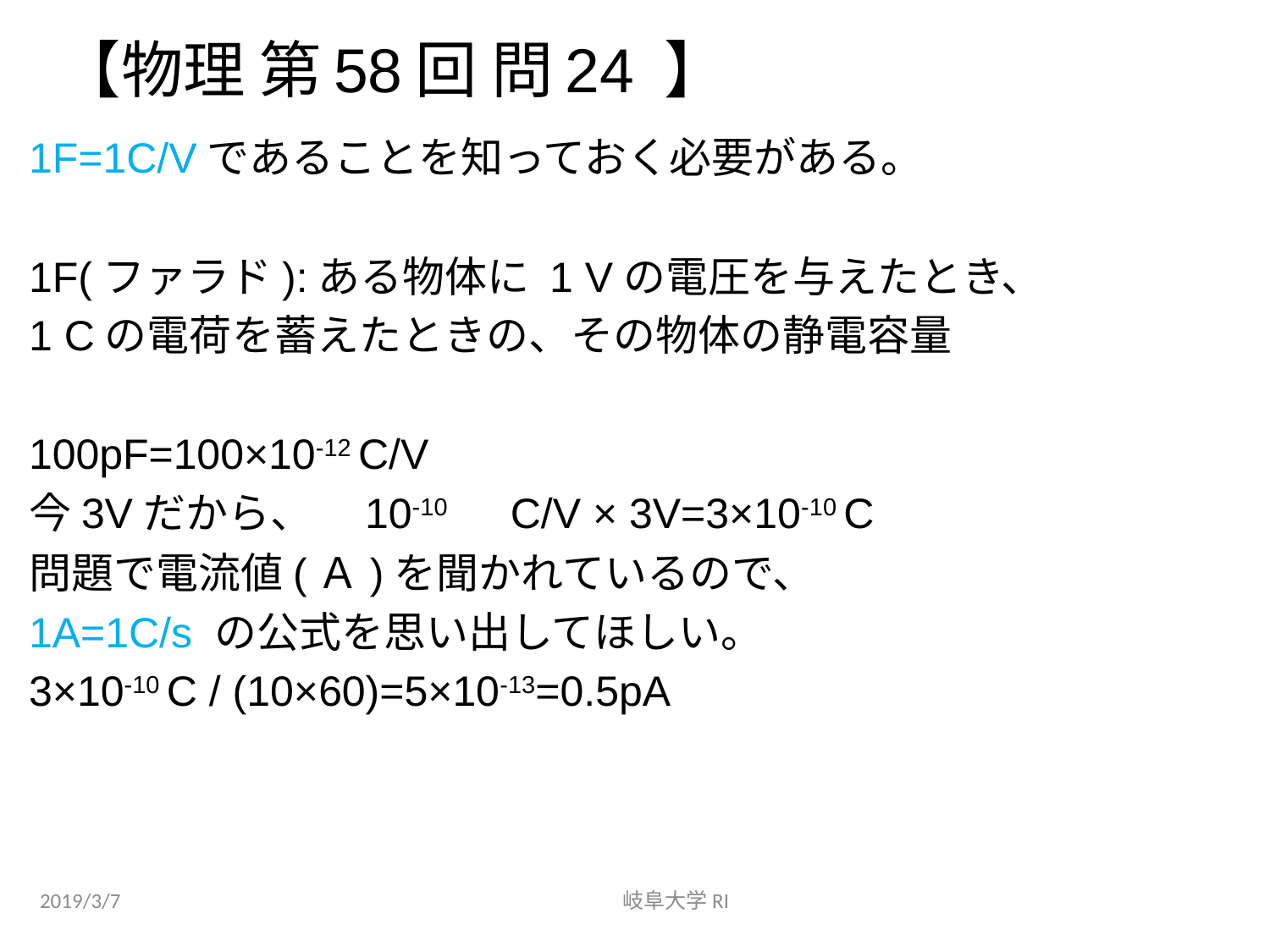

【物理 第58回 問24 】
1F=1C/Vであることを知っておく必要がある。

1F(ファラド):ある物体に 1 Vの電圧を与えたとき、
1 Cの電荷を蓄えたときの、その物体の静電容量

100pF=100×10-12 C/V
今3Vだから、　10-10　C/V × 3V=3×10-10 C
問題で電流値(Ａ)を聞かれているので、
1A=1C/s の公式を思い出してほしい。
3×10-10 C / (10×60)=5×10-13=0.5pA
2019/3/7
岐阜大学RI